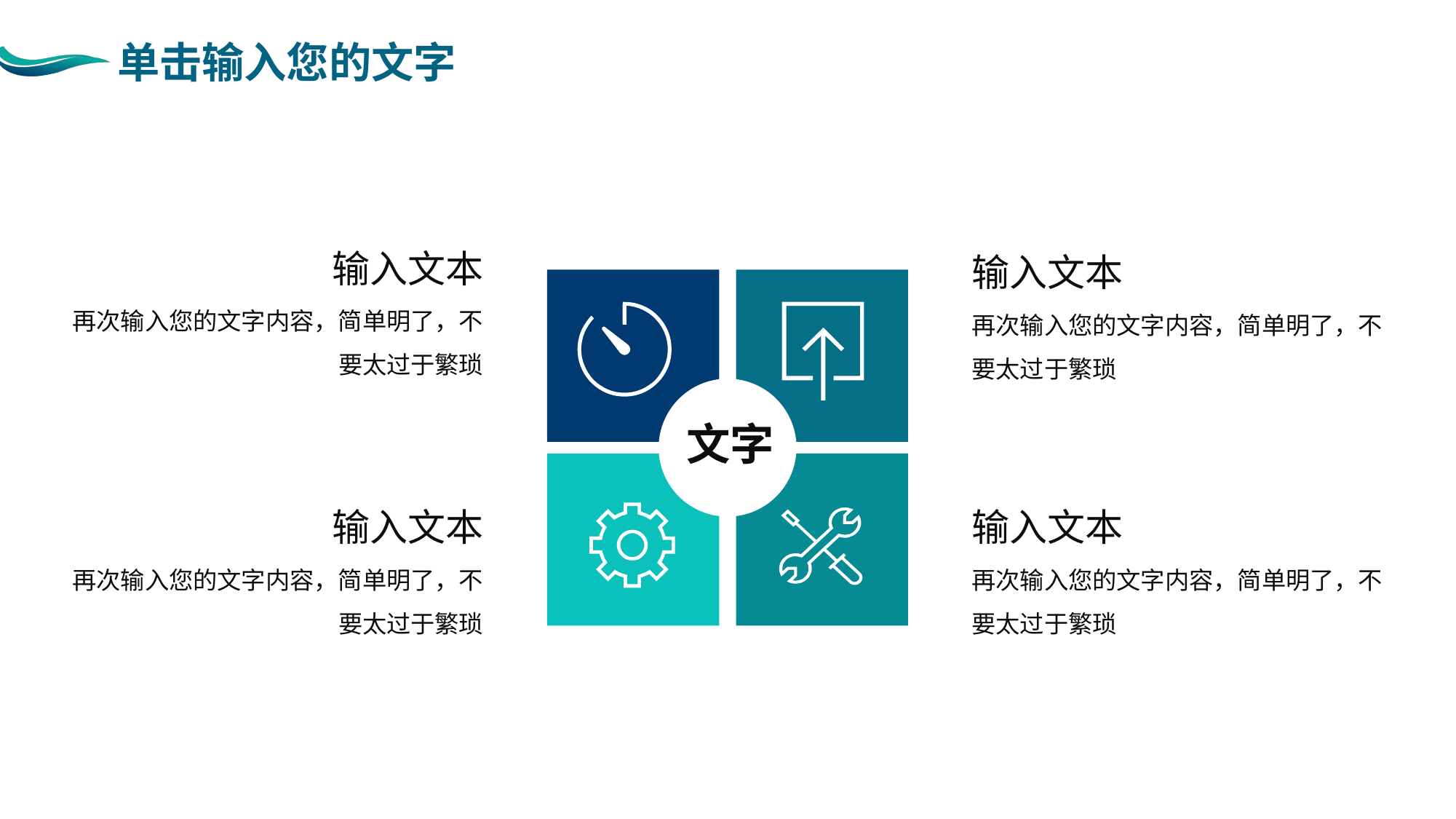

输入文本
输入文本

文字
再次输入您的文字内容，简单明了，不要太过于繁琐
再次输入您的文字内容，简单明了，不要太过于繁琐

输入文本
输入文本

再次输入您的文字内容，简单明了，不要太过于繁琐
再次输入您的文字内容，简单明了，不要太过于繁琐